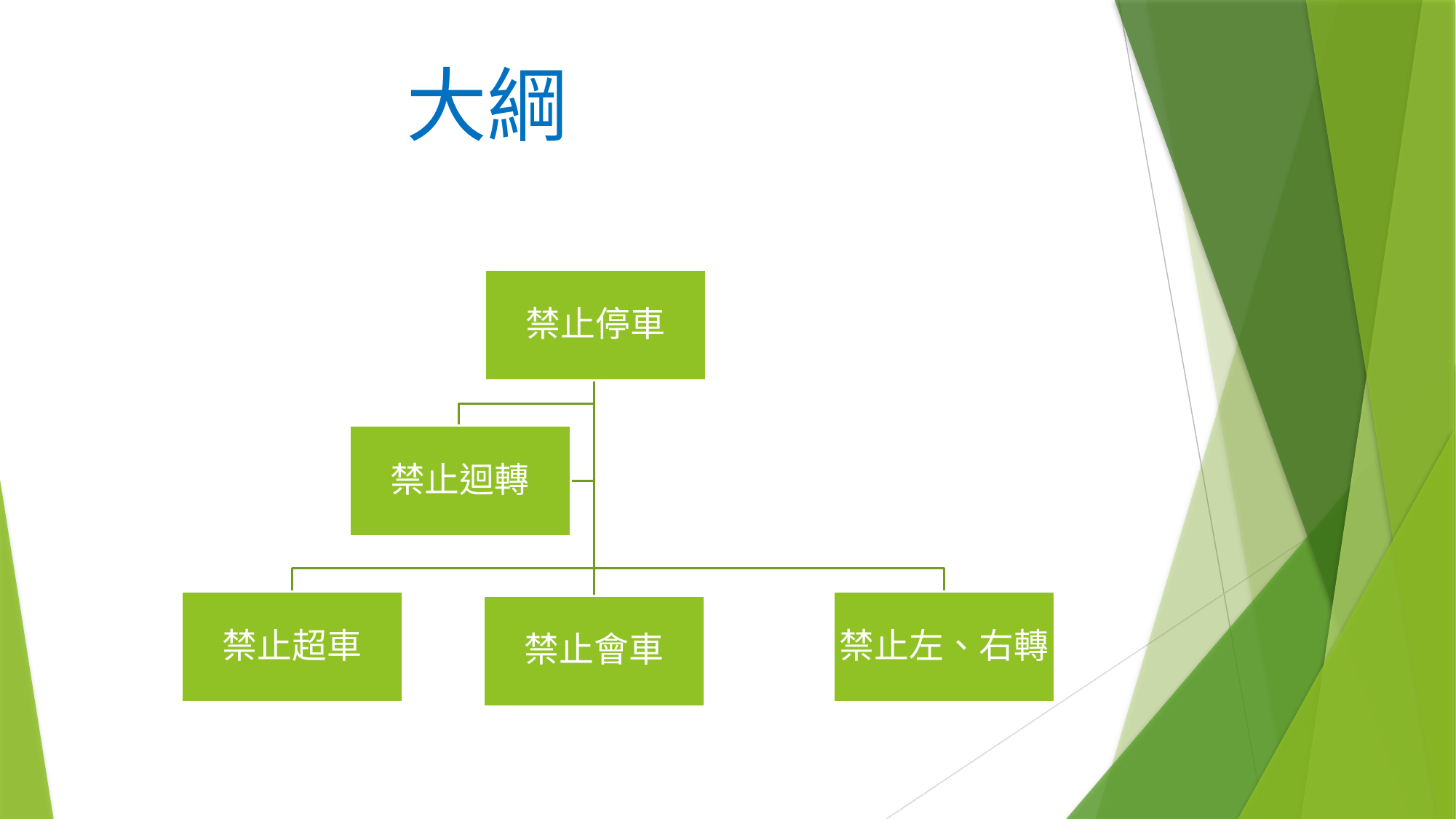

# 大綱

禁止迴轉
禁止超車
禁止會車
禁止左、右轉
禁止迴轉
禁止停車